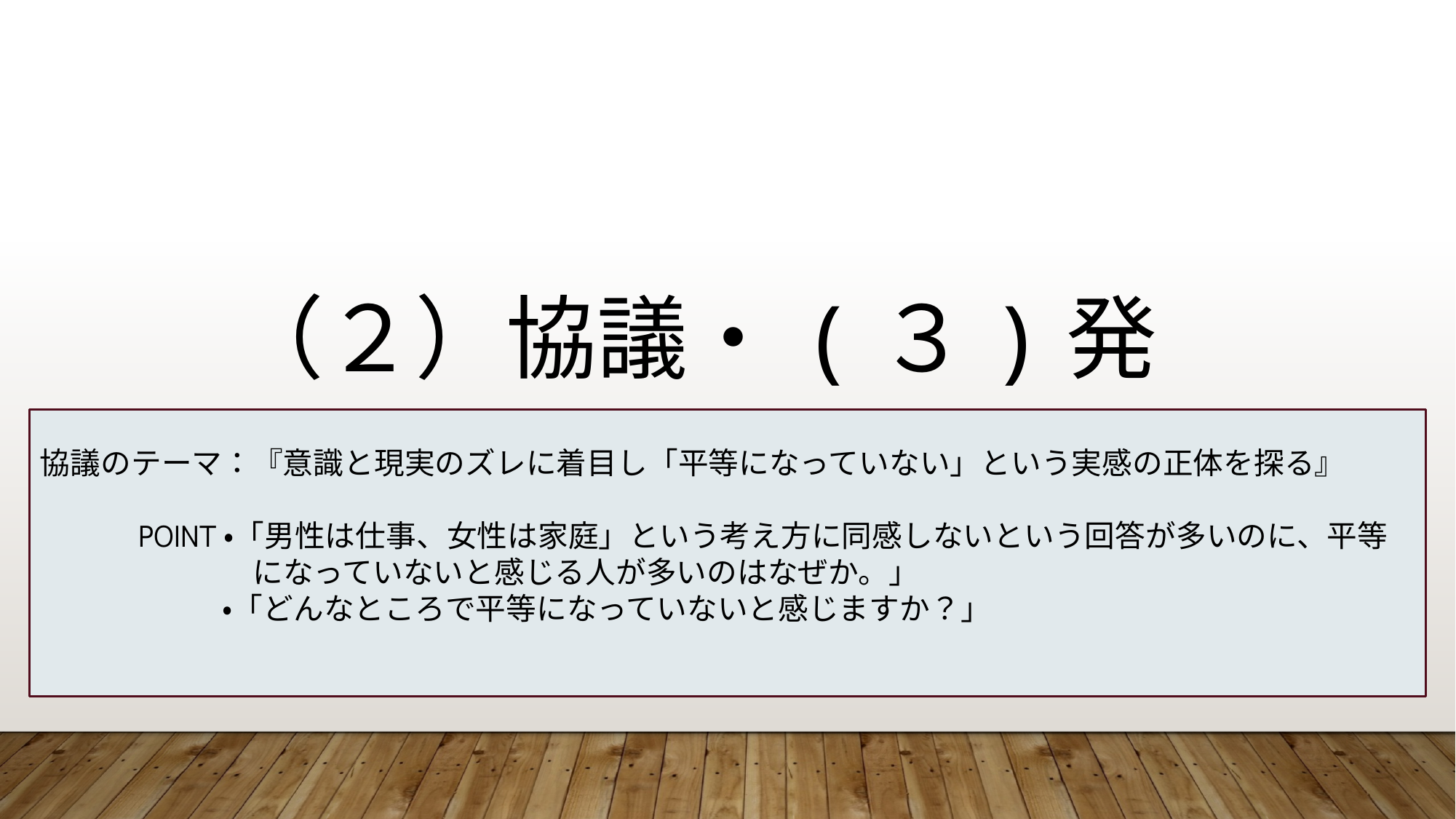

（２）協議・(３)発表
協議のテーマ：『意識と現実のズレに着目し「平等になっていない」という実感の正体を探る』

　　　POINT・「男性は仕事、女性は家庭」という考え方に同感しないという回答が多いのに、平等
　　　　　　　になっていないと感じる人が多いのはなぜか。」
　　　　　　・「どんなところで平等になっていないと感じますか？」